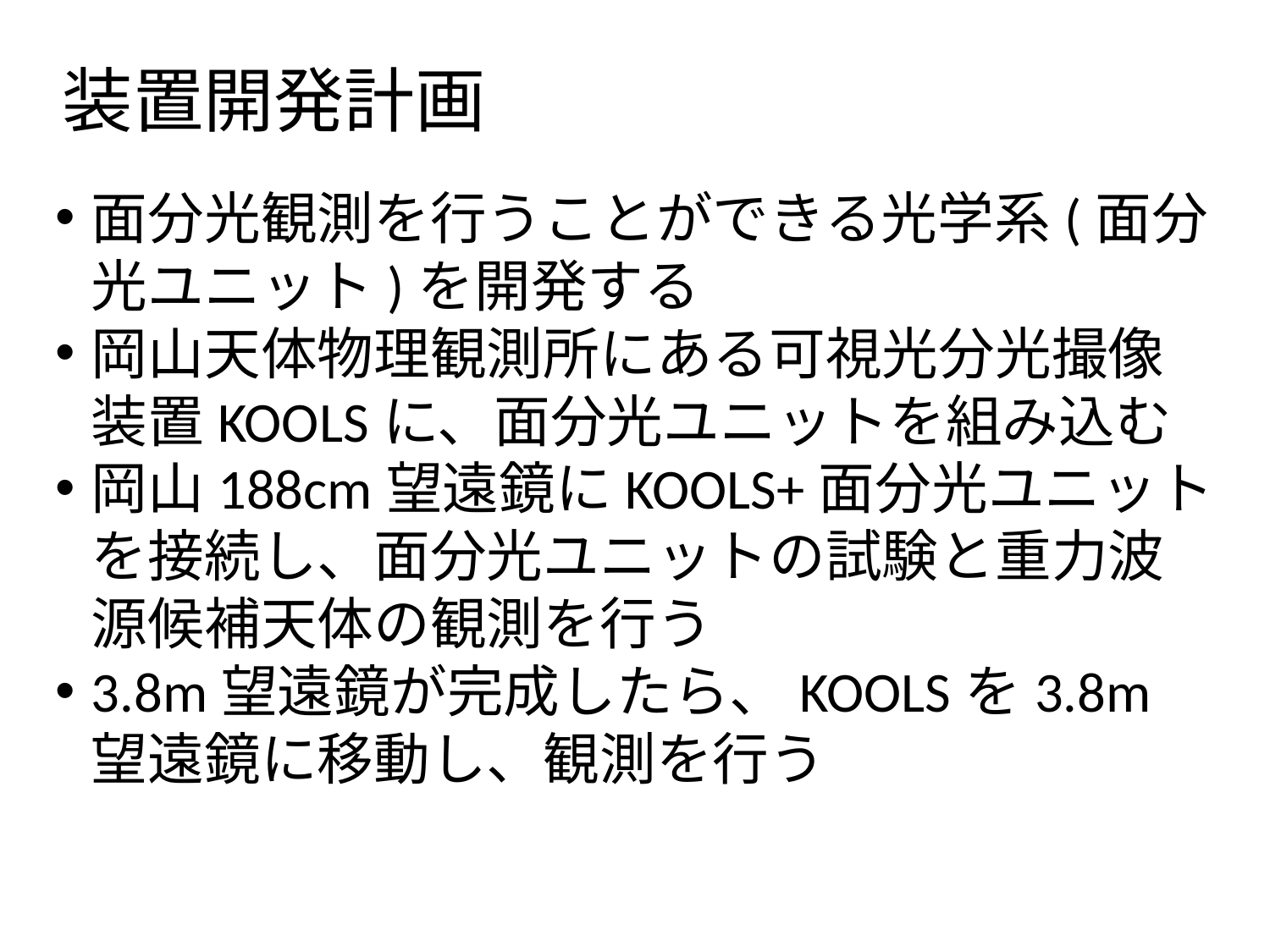

装置開発計画
面分光観測を行うことができる光学系(面分光ユニット)を開発する
岡山天体物理観測所にある可視光分光撮像装置KOOLSに、面分光ユニットを組み込む
岡山188cm望遠鏡にKOOLS+面分光ユニットを接続し、面分光ユニットの試験と重力波源候補天体の観測を行う
3.8m望遠鏡が完成したら、KOOLSを3.8m望遠鏡に移動し、観測を行う